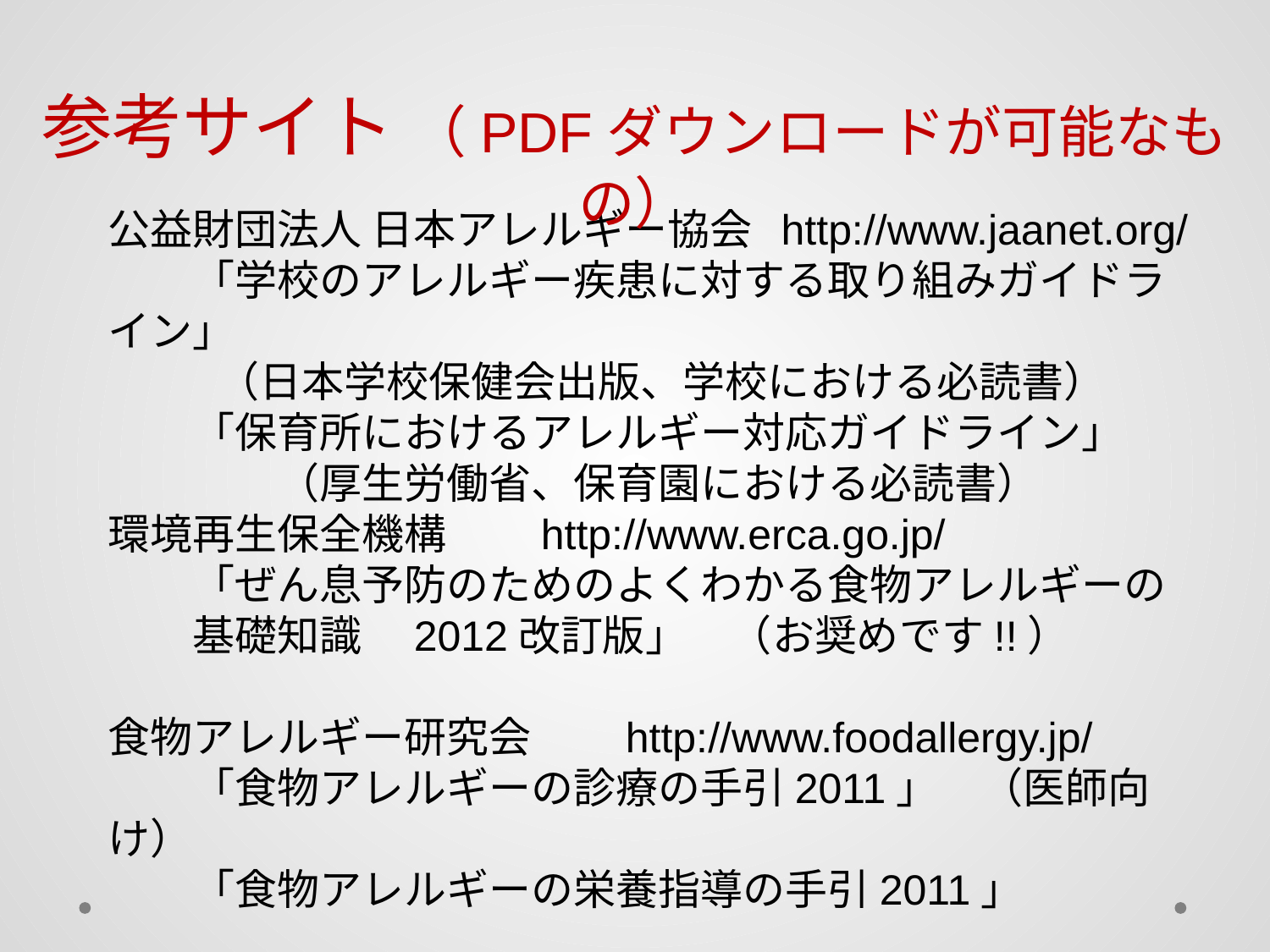

参考サイト （PDFダウンロードが可能なもの）
公益財団法人 日本アレルギー協会  http://www.jaanet.org/
　　「学校のアレルギー疾患に対する取り組みガイドライン」
      　（日本学校保健会出版、学校における必読書）
　　「保育所におけるアレルギー対応ガイドライン」
　　　　（厚生労働省、保育園における必読書）
環境再生保全機構　　http://www.erca.go.jp/
　　「ぜん息予防のためのよくわかる食物アレルギーの
　　基礎知識　2012改訂版」　（お奨めです!!）
食物アレルギー研究会　　http://www.foodallergy.jp/
　　「食物アレルギーの診療の手引2011」　（医師向け）
　　「食物アレルギーの栄養指導の手引2011」
　　　（栄養士向け、ただし一般の方が参考にできる内容）
ファイザー株式会社　Epipen　　http://www.epipen.jp
                                                                           など